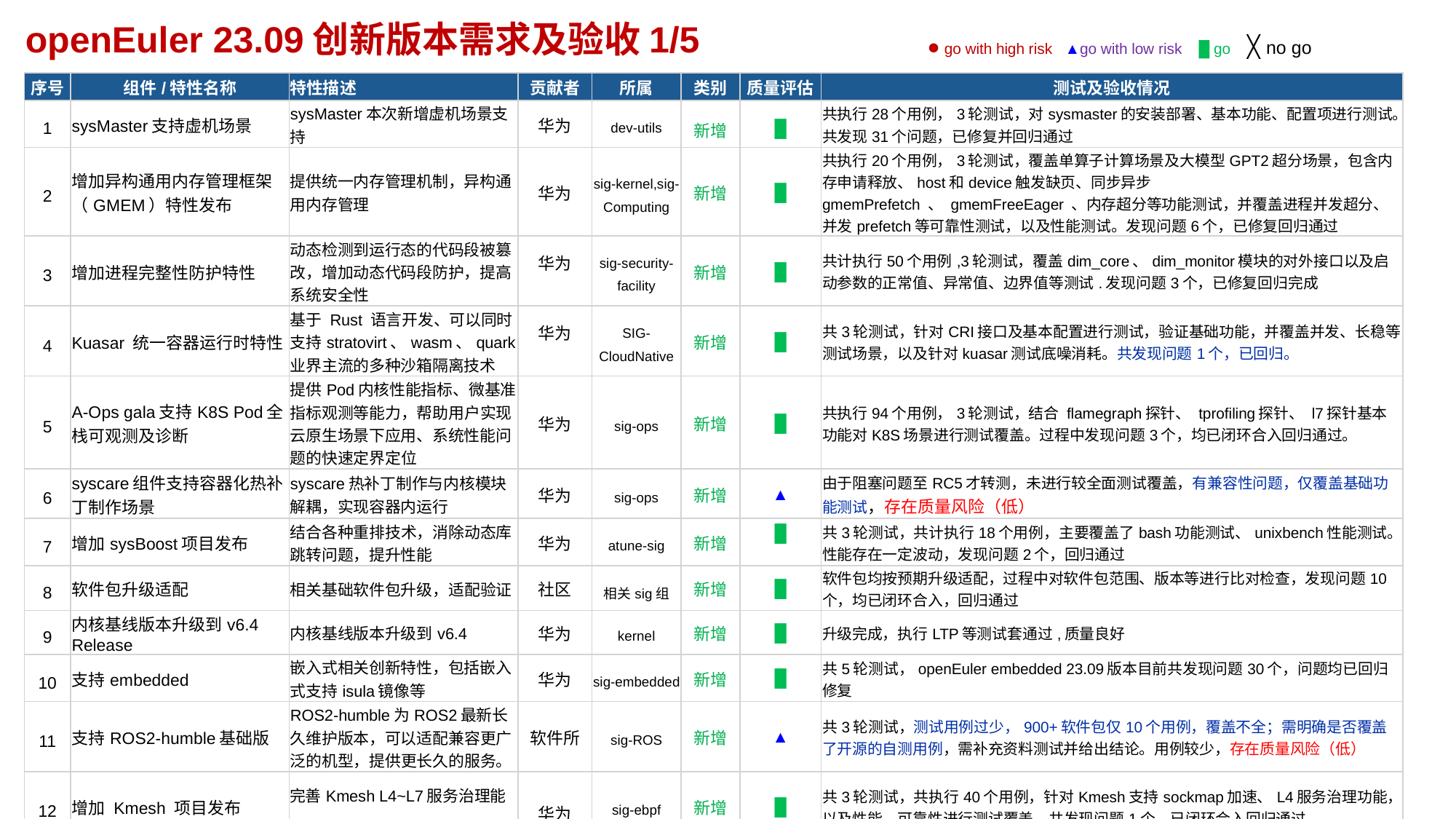

# openEuler 23.09创新版本需求及验收1/5
● go with high risk   ▲go with low risk    █ go    ╳ no go
| 序号 | 组件/特性名称 | 特性描述 | 贡献者 | 所属 | 类别 | 质量评估 | 测试及验收情况 |
| --- | --- | --- | --- | --- | --- | --- | --- |
| 1 | sysMaster支持虚机场景 | sysMaster本次新增虚机场景支持 | 华为 | dev-utils | 新增 | █ | 共执行28个用例，3轮测试，对sysmaster的安装部署、基本功能、配置项进行测试。共发现31个问题，已修复并回归通过 |
| 2 | 增加异构通用内存管理框架（GMEM）特性发布 | 提供统一内存管理机制，异构通用内存管理 | 华为 | sig-kernel,sig-Computing | 新增 | █ | 共执行20个用例，3轮测试，覆盖单算子计算场景及大模型GPT2超分场景，包含内存申请释放、host和device触发缺页、同步异步gmemPrefetch 、 gmemFreeEager 、内存超分等功能测试，并覆盖进程并发超分、并发prefetch等可靠性测试，以及性能测试。发现问题6个，已修复回归通过 |
| 3 | 增加进程完整性防护特性 | 动态检测到运行态的代码段被篡改，增加动态代码段防护，提高系统安全性 | 华为 | sig-security-facility | 新增 | █ | 共计执行50个用例,3轮测试，覆盖dim\_core、dim\_monitor模块的对外接口以及启动参数的正常值、异常值、边界值等测试.发现问题3个，已修复回归完成 |
| 4 | Kuasar 统一容器运行时特性 | 基于 Rust 语言开发、可以同时支持stratovirt、wasm、quark业界主流的多种沙箱隔离技术 | 华为 | SIG-CloudNative | 新增 | █ | 共3轮测试，针对CRI接口及基本配置进行测试，验证基础功能，并覆盖并发、长稳等测试场景，以及针对kuasar测试底噪消耗。共发现问题1个，已回归。 |
| 5 | A-Ops gala支持K8S Pod全栈可观测及诊断 | 提供Pod内核性能指标、微基准指标观测等能力，帮助用户实现云原生场景下应用、系统性能问题的快速定界定位 | 华为 | sig-ops | 新增 | █ | 共执行94个用例，3轮测试，结合 flamegraph探针、 tprofiling探针、 l7探针基本功能对K8S场景进行测试覆盖。过程中发现问题3个，均已闭环合入回归通过。 |
| 6 | syscare组件支持容器化热补丁制作场景 | syscare热补丁制作与内核模块解耦，实现容器内运行 | 华为 | sig-ops | 新增 | ▲ | 由于阻塞问题至RC5才转测，未进行较全面测试覆盖，有兼容性问题，仅覆盖基础功能测试，存在质量风险（低） |
| 7 | 增加sysBoost项目发布 | 结合各种重排技术，消除动态库跳转问题，提升性能 | 华为 | atune-sig | 新增 | █ | 共3轮测试，共计执行18个用例，主要覆盖了bash功能测试、unixbench性能测试。性能存在一定波动，发现问题2个，回归通过 |
| 8 | 软件包升级适配 | 相关基础软件包升级，适配验证 | 社区 | 相关sig组 | 新增 | █ | 软件包均按预期升级适配，过程中对软件包范围、版本等进行比对检查，发现问题10个，均已闭环合入，回归通过 |
| 9 | 内核基线版本升级到v6.4 Release | 内核基线版本升级到v6.4 | 华为 | kernel | 新增 | █ | 升级完成，执行LTP等测试套通过,质量良好 |
| 10 | 支持embedded | 嵌入式相关创新特性，包括嵌入式支持isula镜像等 | 华为 | sig-embedded | 新增 | █ | 共5轮测试，openEuler embedded 23.09版本目前共发现问题30个，问题均已回归修复 |
| 11 | 支持ROS2-humble基础版 | ROS2-humble为ROS2最新长久维护版本，可以适配兼容更广泛的机型，提供更长久的服务。 | 软件所 | sig-ROS | 新增 | ▲ | 共3轮测试，测试用例过少，900+软件包仅10个用例，覆盖不全；需明确是否覆盖了开源的自测用例，需补充资料测试并给出结论。用例较少，存在质量风险（低） |
| 12 | 增加 Kmesh 项目发布 | 完善Kmesh L4~L7服务治理能力，支持sockmap网格加速 | 华为 | sig-ebpf | 新增 | █ | 共3轮测试，共执行40个用例，针对Kmesh支持sockmap加速、L4服务治理功能，以及性能、可靠性进行测试覆盖。共发现问题1个，已闭环合入回归通过。 |
| 13 | 支持llama.cpp和chatglm.cpp | 支持openeuler系统可部署本地可用大模型（llama和chatglm） | 社区 | atune-sig | 新增 | █ | 共3轮测试，共计执行测试用例16个，覆盖安装卸载、量化精度度量、对话功能等功能测试，以及长稳、可靠性测试。共发现问题1个，已闭环合入回归通过。 |
伙伴特性贡献总结
竞争力特性总结